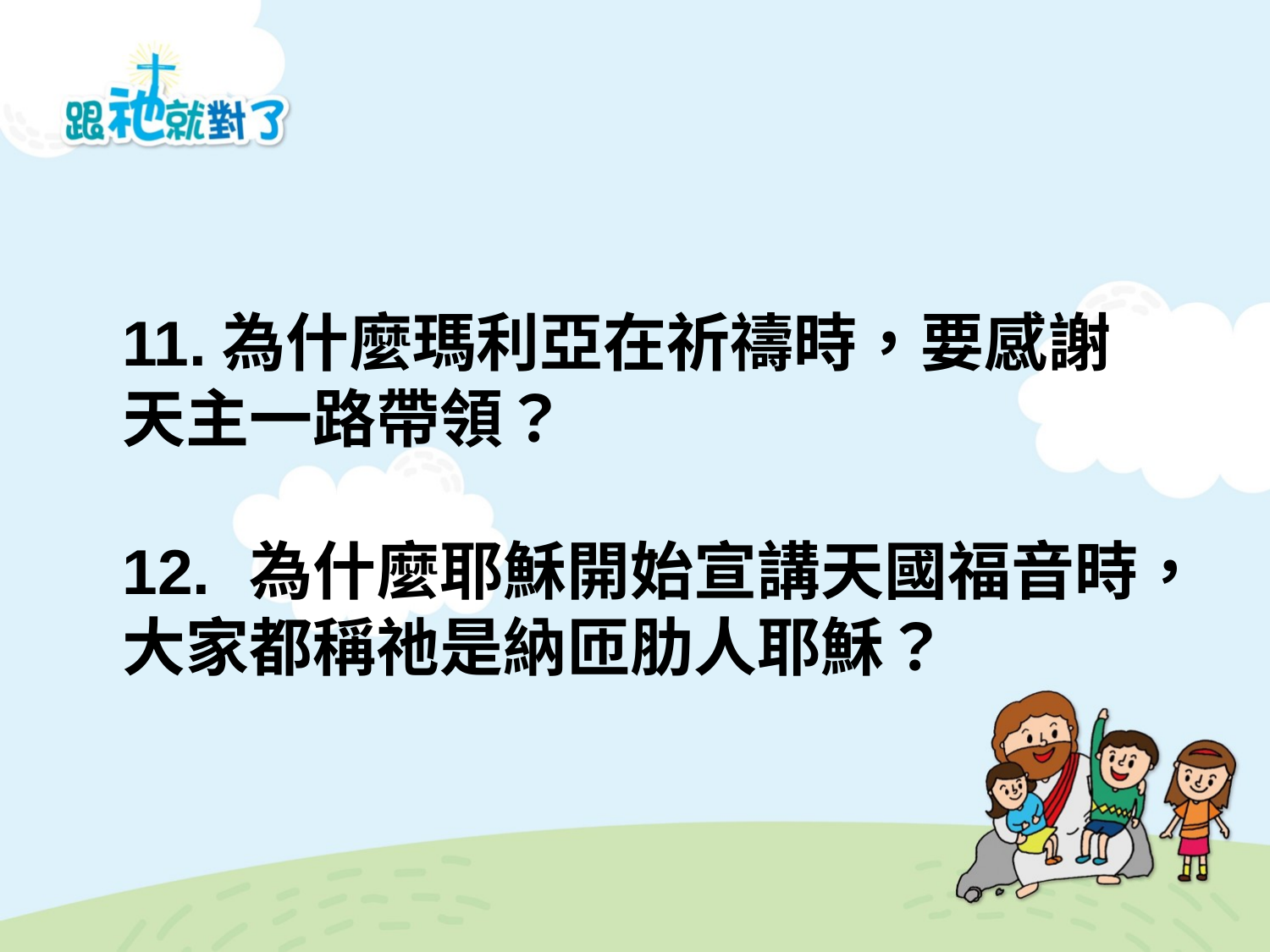

11.為什麼瑪利亞在祈禱時，要感謝天主一路帶領？

12.	為什麼耶穌開始宣講天國福音時，大家都稱祂是納匝肋人耶穌？